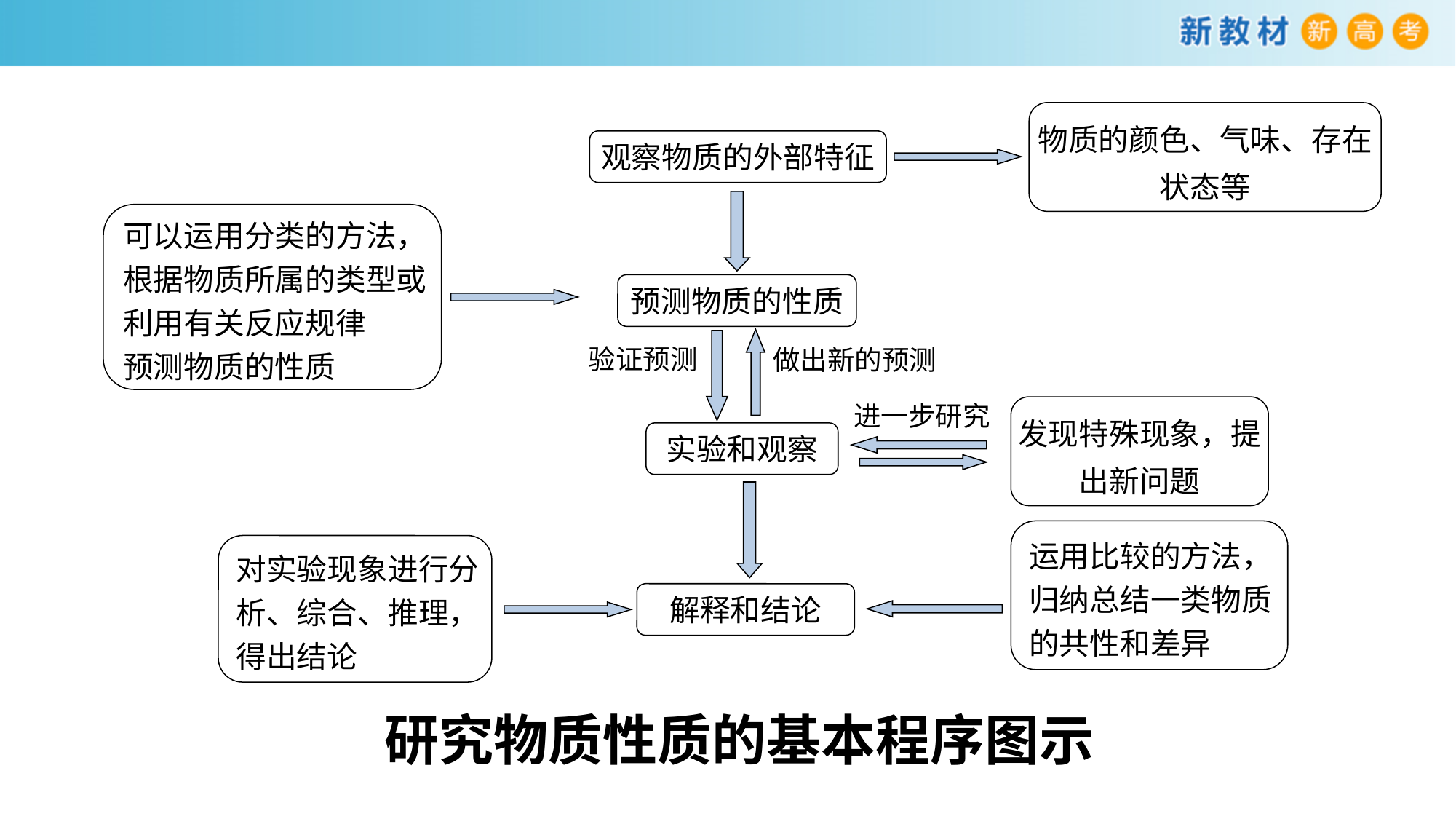

物质的颜色、气味、存在
状态等
观察物质的外部特征

可以运用分类的方法，
根据物质所属的类型或
利用有关反应规律
预测物质的性质
预测物质的性质

验证预测
做出新的预测
进一步研究
发现特殊现象，提
出新问题
实验和观察

运用比较的方法，
归纳总结一类物质
的共性和差异
对实验现象进行分
析、综合、推理，
得出结论
解释和结论

# 研究物质性质的基本程序图示